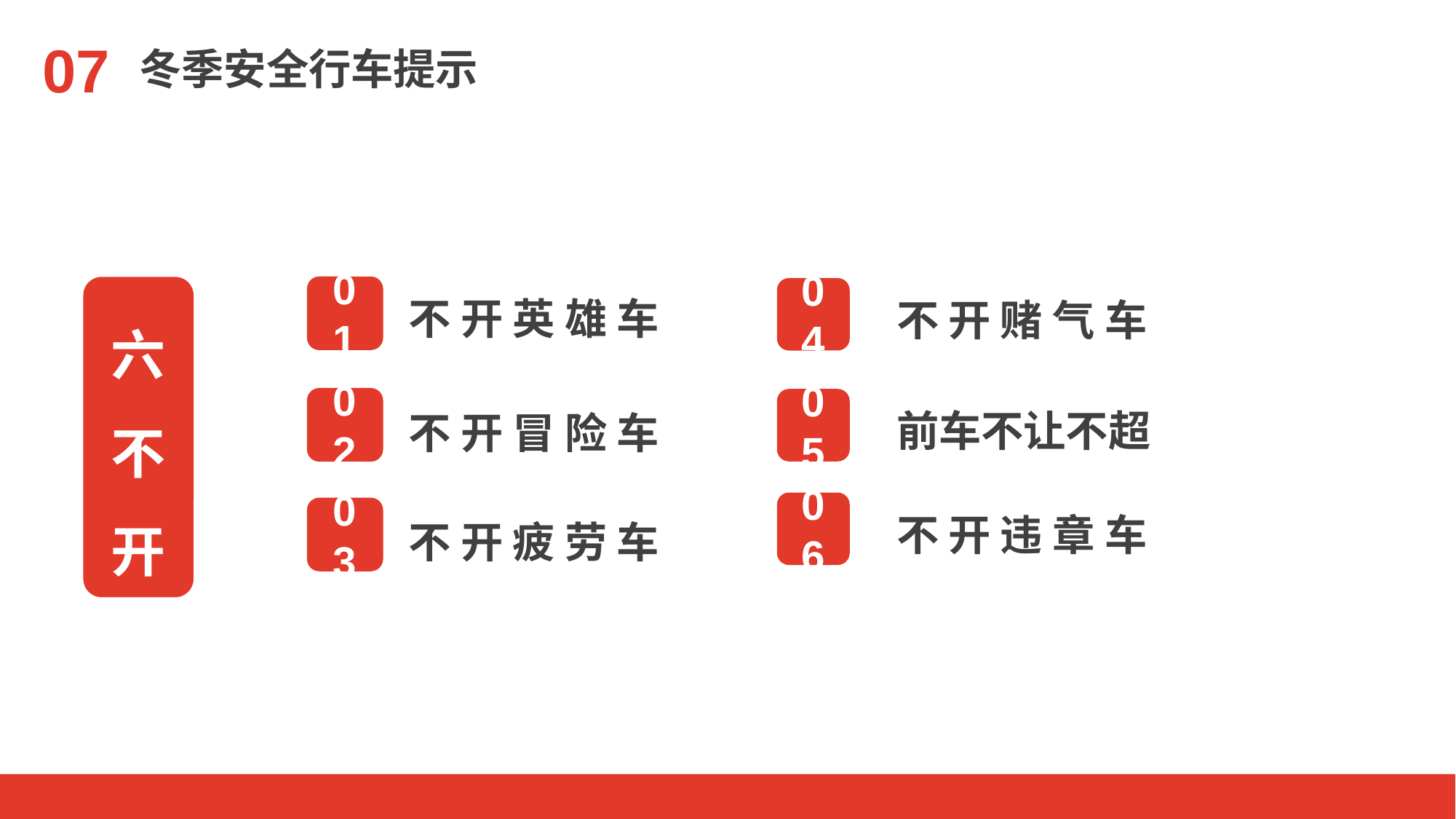

07
冬季安全行车提示
01
不 开 英 雄 车
不 开 赌 气 车
04
六不开
02
前车不让不超
05
不 开 冒 险 车
不 开 违 章 车
06
03
不 开 疲 劳 车